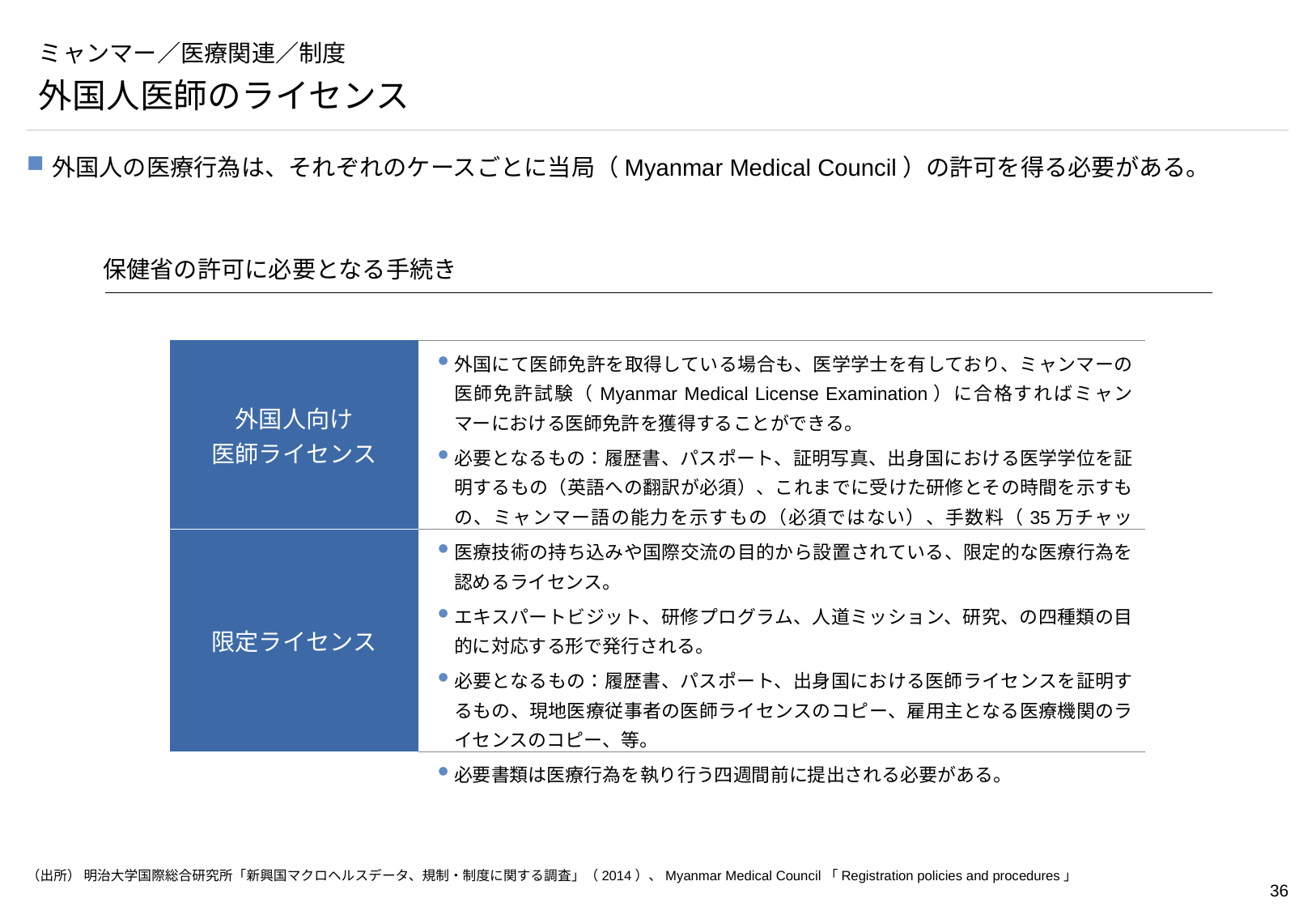

# ミャンマー／医療関連／制度
外国人医師のライセンス
外国人の医療行為は、それぞれのケースごとに当局（Myanmar Medical Council）の許可を得る必要がある。
保健省の許可に必要となる手続き
| 外国人向け 医師ライセンス | 外国にて医師免許を取得している場合も、医学学士を有しており、ミャンマーの医師免許試験（Myanmar Medical License Examination）に合格すればミャンマーにおける医師免許を獲得することができる。 必要となるもの：履歴書、パスポート、証明写真、出身国における医学学位を証明するもの（英語への翻訳が必須）、これまでに受けた研修とその時間を示すもの、ミャンマー語の能力を示すもの（必須ではない）、手数料（35万チャット）、等。 |
| --- | --- |
| 限定ライセンス | 医療技術の持ち込みや国際交流の目的から設置されている、限定的な医療行為を認めるライセンス。 エキスパートビジット、研修プログラム、人道ミッション、研究、の四種類の目的に対応する形で発行される。 必要となるもの：履歴書、パスポート、出身国における医師ライセンスを証明するもの、現地医療従事者の医師ライセンスのコピー、雇用主となる医療機関のライセンスのコピー、等。 必要書類は医療行為を執り行う四週間前に提出される必要がある。 |
（出所） 明治大学国際総合研究所「新興国マクロヘルスデータ、規制・制度に関する調査」（2014）、Myanmar Medical Council「Registration policies and procedures」